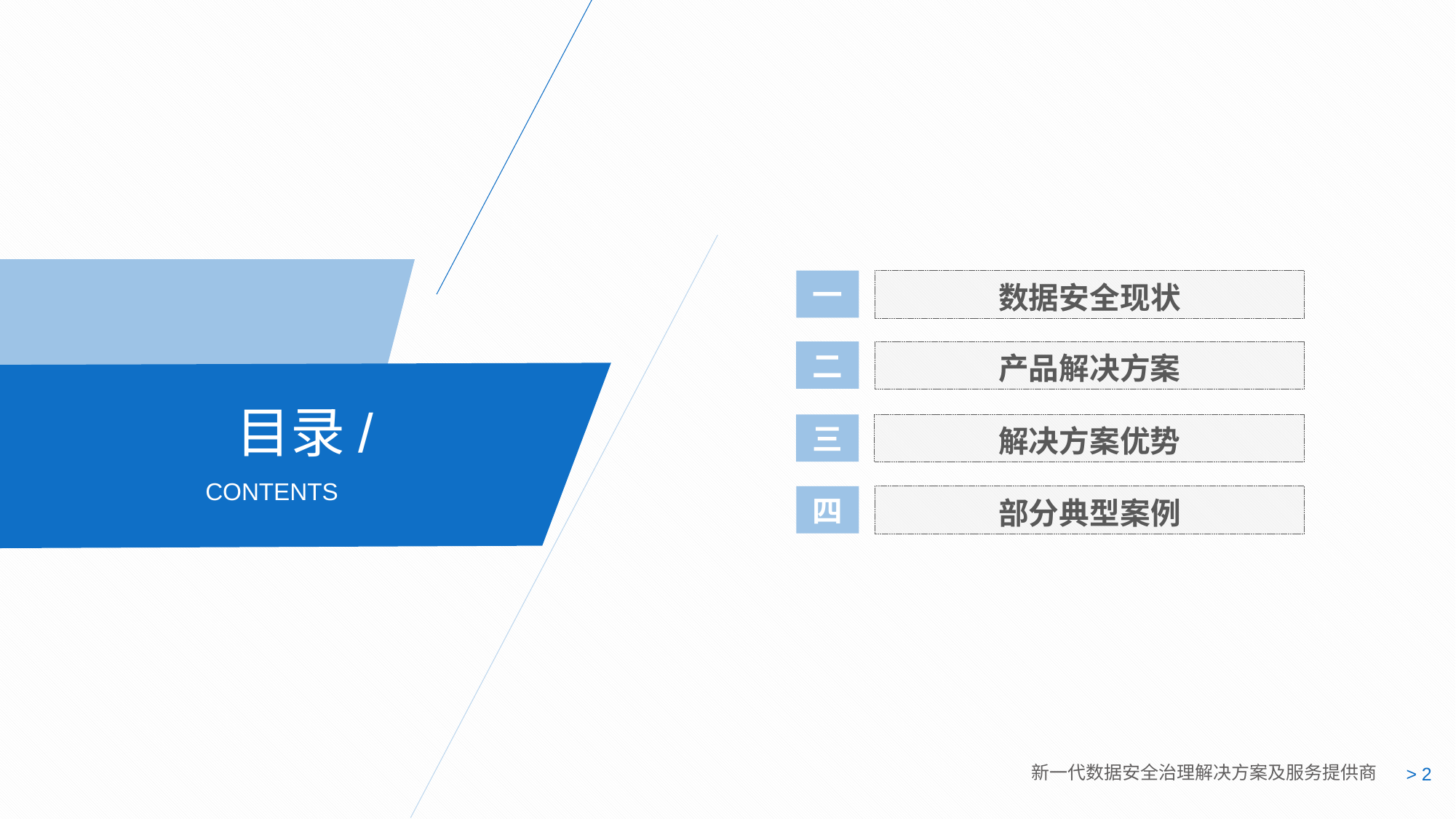

数据安全现状
一

产品解决方案
二

目录/
解决方案优势
三

CONTENTS
部分典型案例
四

> 2
新一代数据安全治理解决方案及服务提供商